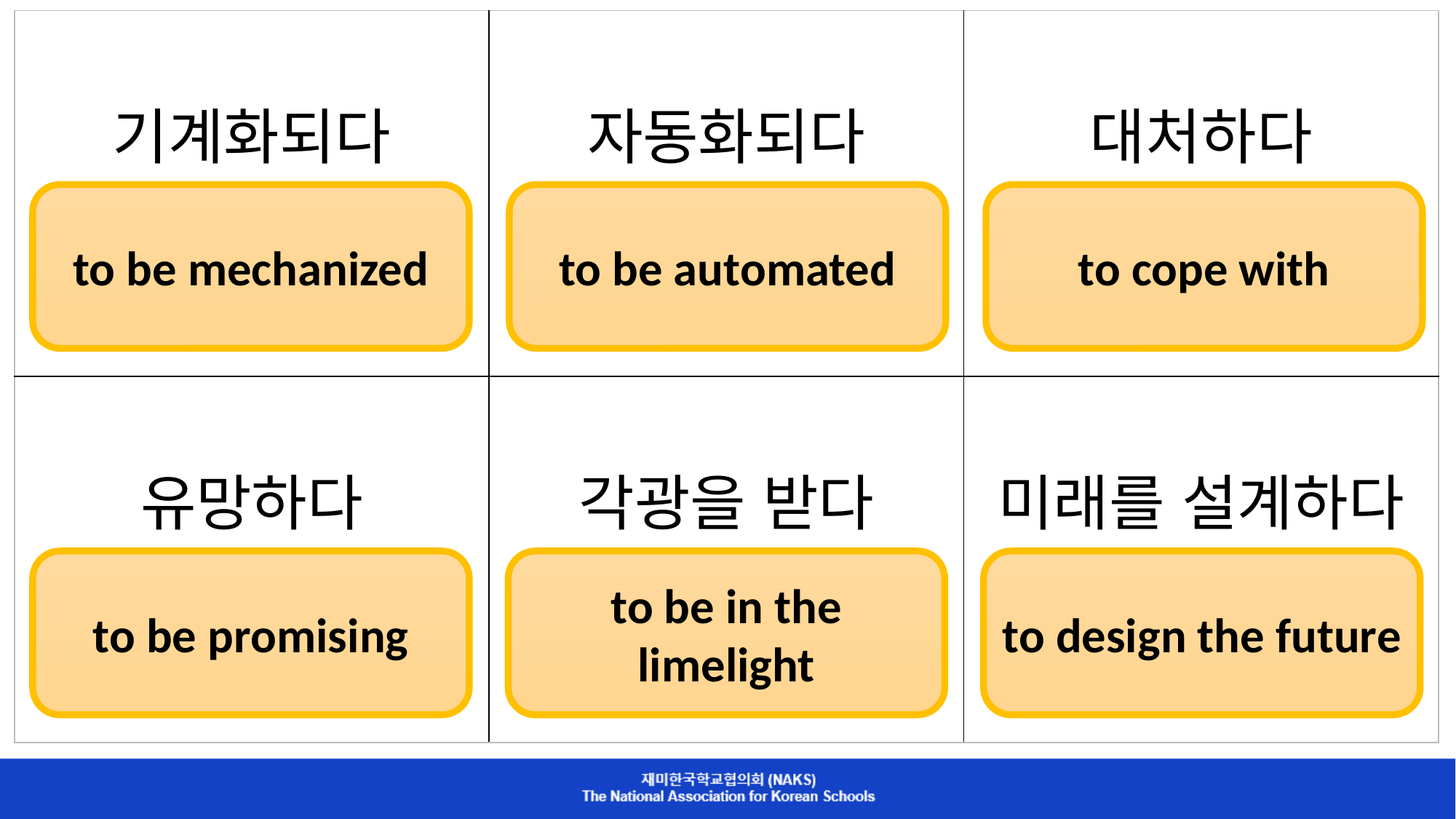

| 기계화되다 | 자동화되다 | 대처하다 |
| --- | --- | --- |
| 유망하다 | 각광을 받다 | 미래를 설계하다 |
to be mechanized
to be automated
to cope with
to be promising
to be in the limelight
to design the future